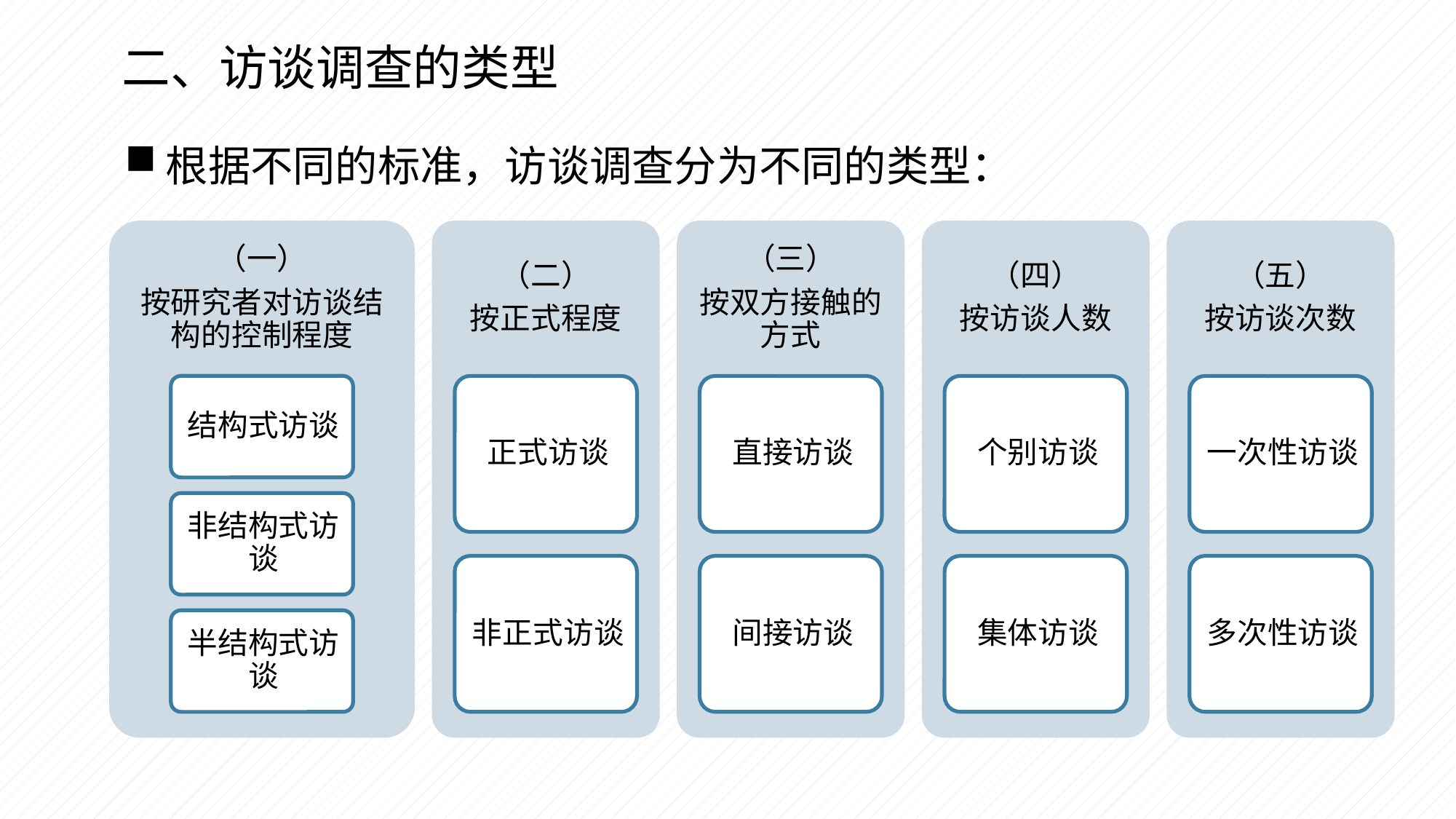

二、访谈调查的类型
根据不同的标准，访谈调查分为不同的类型：
（一）
按研究者对访谈结构的控制程度
结构式访谈
非结构式访谈
半结构式访谈
（二）
按正式程度
正式访谈
非正式访谈
（三）
按双方接触的方式
直接访谈
间接访谈
（四）
按访谈人数
个别访谈
集体访谈
（五）
按访谈次数
一次性访谈
多次性访谈